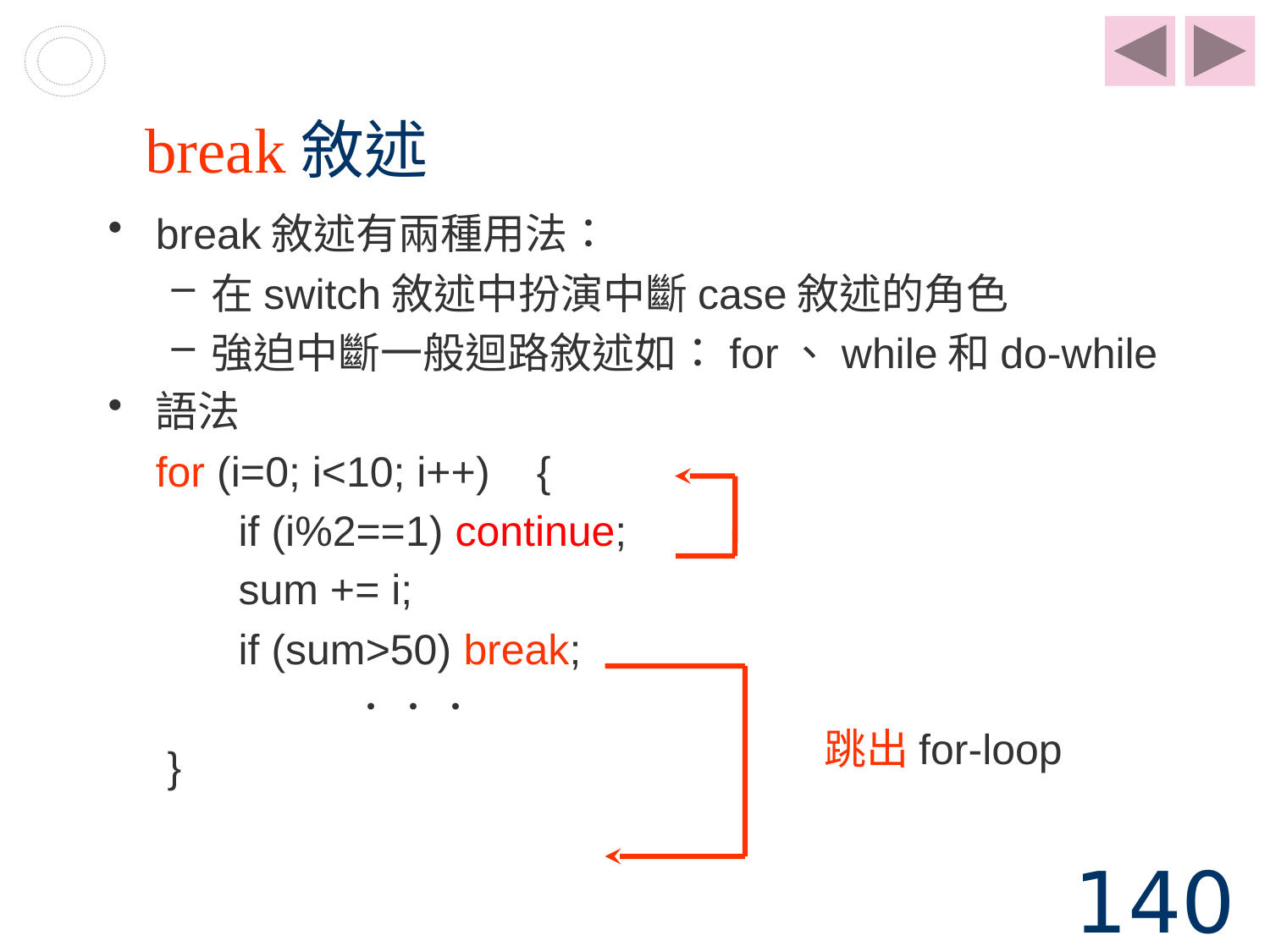

# break敘述
break敘述有兩種用法：
在switch敘述中扮演中斷case敘述的角色
強迫中斷一般迴路敘述如：for、while和do-while
語法
	for (i=0; i<10; i++)	{
	       if (i%2==1) continue;
	       sum += i;
	       if (sum>50) break;
		      ．．．
   	 }

跳出for-loop
140